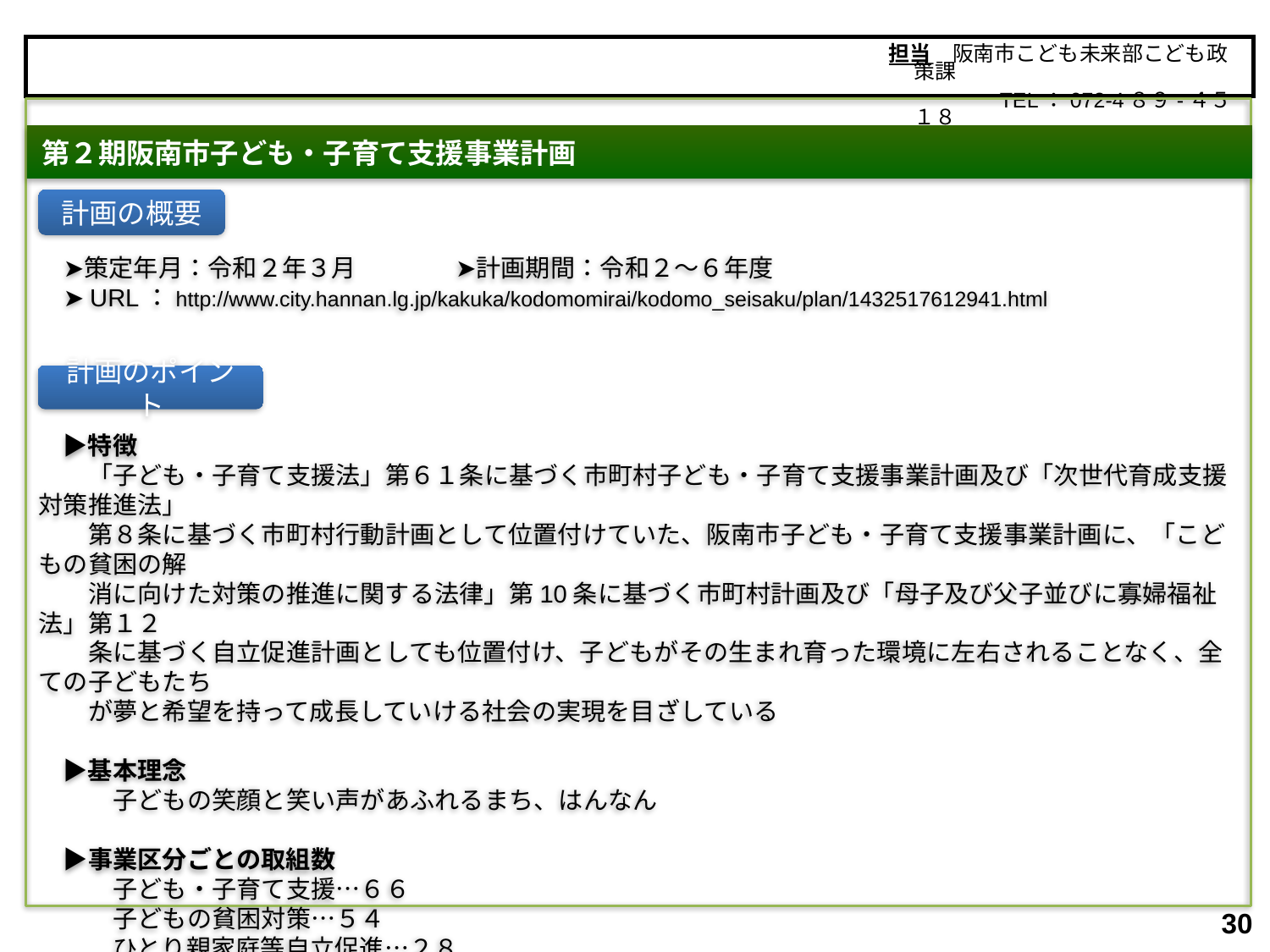

担当　阪南市こども未来部こども政策課
　　　　　TEL：072-4８９-４５１８

阪南市

　➤策定年月：令和２年３月　　　　➤計画期間：令和２～６年度
　➤URL：http://www.city.hannan.lg.jp/kakuka/kodomomirai/kodomo_seisaku/plan/1432517612941.html

　▶特徴
　　「子ども・子育て支援法」第６１条に基づく市町村子ども・子育て支援事業計画及び「次世代育成支援対策推進法」
　　第８条に基づく市町村行動計画として位置付けていた、阪南市子ども・子育て支援事業計画に、「こどもの貧困の解
　　消に向けた対策の推進に関する法律」第10条に基づく市町村計画及び「母子及び父子並びに寡婦福祉法」第１２
　　条に基づく自立促進計画としても位置付け、子どもがその生まれ育った環境に左右されることなく、全ての子どもたち
　　が夢と希望を持って成長していける社会の実現を目ざしている

　▶基本理念
　　　子どもの笑顔と笑い声があふれるまち、はんなん

　▶事業区分ごとの取組数
　　　子ども・子育て支援…６６
　　　子どもの貧困対策…５４
　　　ひとり親家庭等自立促進…２８
第２期阪南市子ども・子育て支援事業計画
計画の概要
計画のポイント
30